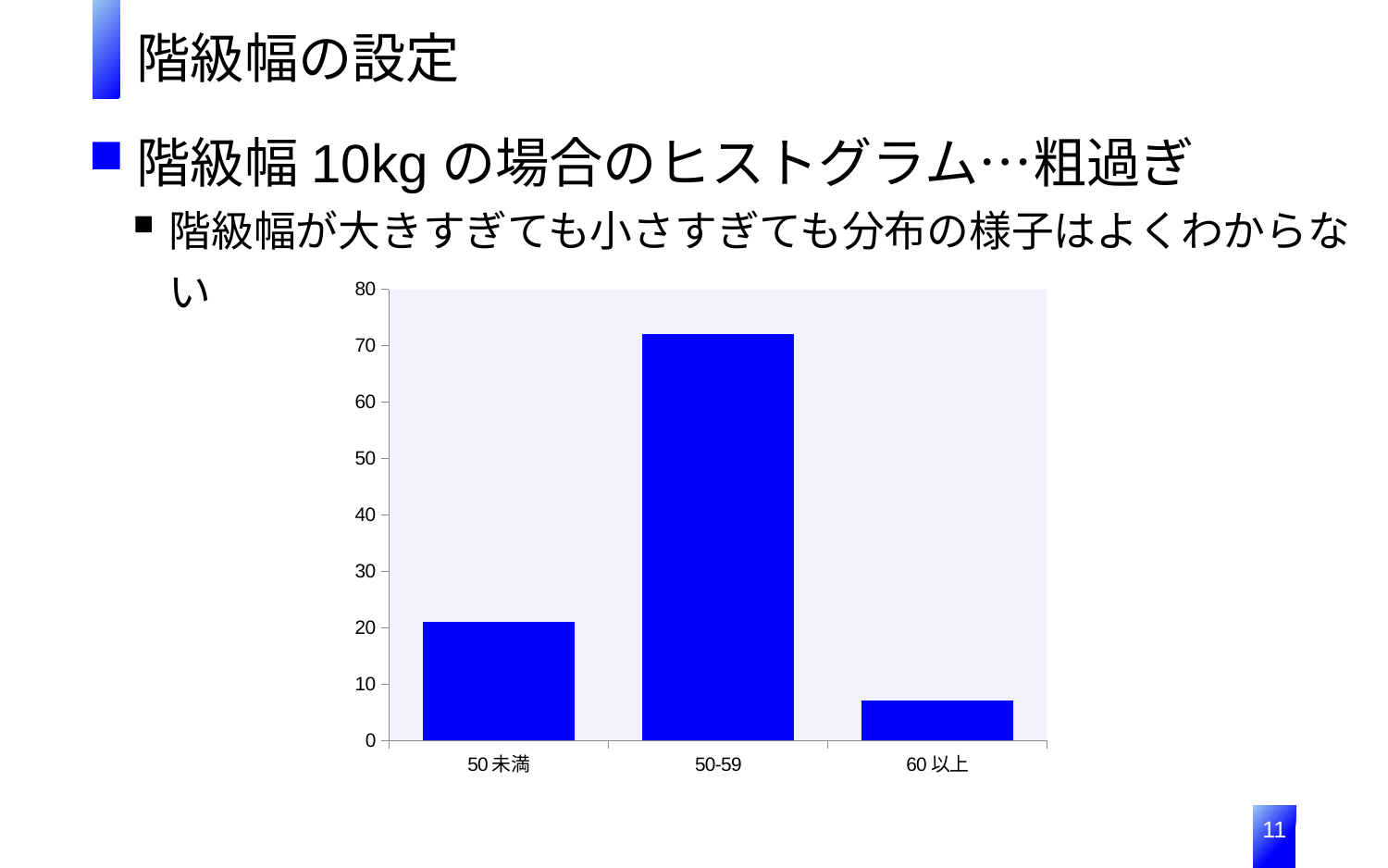

階級幅の設定
階級幅10kgの場合のヒストグラム…粗過ぎ

階級幅が大きすぎても小さすぎても分布の様子はよくわからない

### Chart

| Category | 度数 |
|---|---|
| 50未満 | 21.0 |
| 50-59 | 72.0 |
| 60以上 | 7.0 |